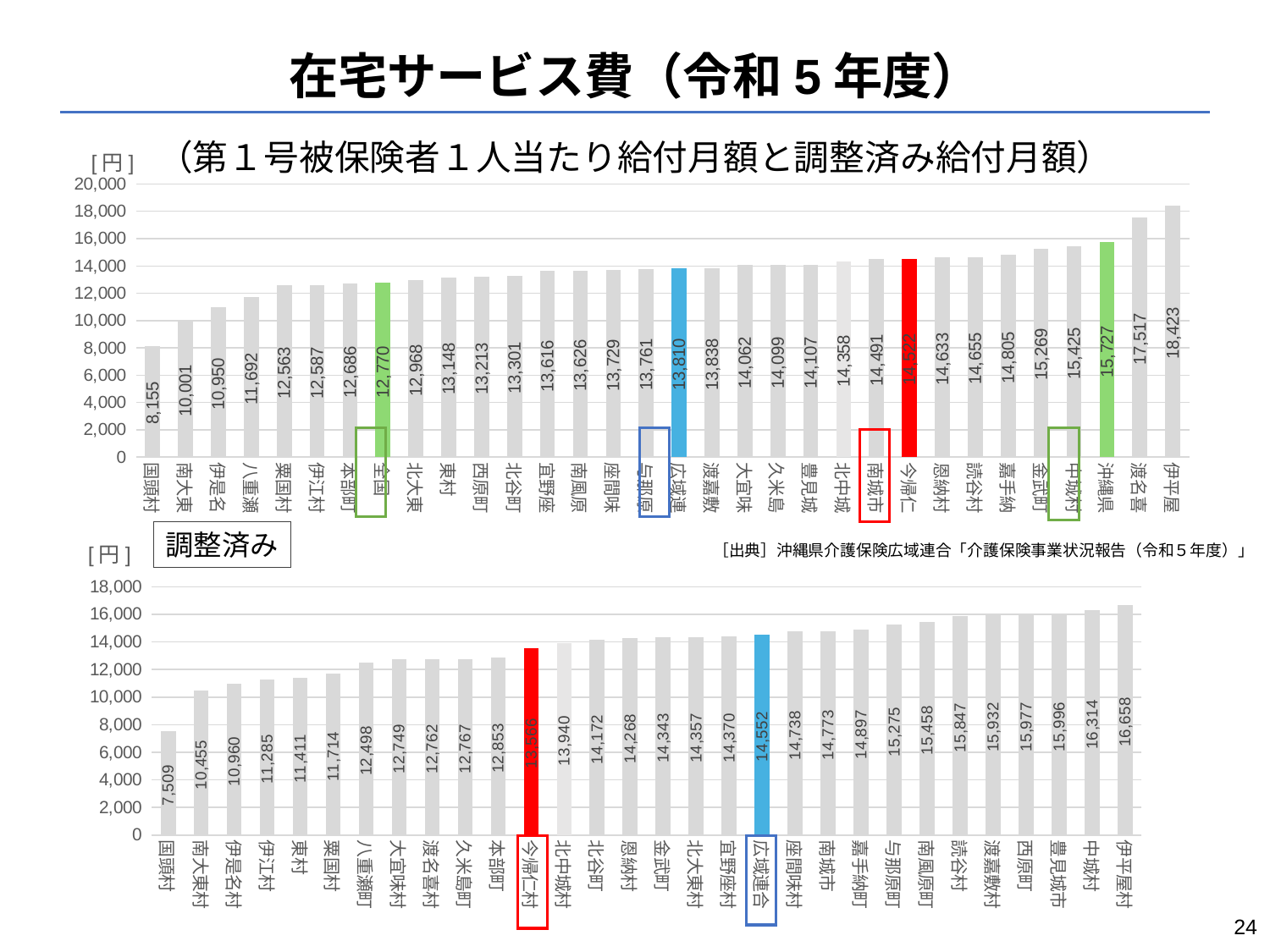

# 在宅サービス費（令和5年度）
（第１号被保険者１人当たり給付月額と調整済み給付月額）
[円]

### Chart

| Category |  |
|---|---|
| 国頭村 | 8155.427661023546 |
| 南大東村 | 10000.695910973085 |
| 伊是名村 | 10949.782811334824 |
| 八重瀬町 | 11692.491578375442 |
| 粟国村 | 12562.640485312899 |
| 伊江村 | 12586.606467511567 |
| 本部町 | 12685.927154453042 |
| 全国 | 12770.416844873858 |
| 北大東村 | 12968.297794117647 |
| 東村 | 13148.003287809814 |
| 西原町 | 13212.729404383797 |
| 北谷町 | 13300.666801750689 |
| 宜野座村 | 13616.191408821593 |
| 南風原町 | 13625.544458789294 |
| 座間味村 | 13729.47936893204 |
| 与那原町 | 13760.591814074585 |
| 広域連合 | 13810.208914692314 |
| 渡嘉敷村 | 13837.686507936507 |
| 大宜味村 | 14061.638425153033 |
| 久米島町 | 14099.221194280908 |
| 豊見城市 | 14107.313197811762 |
| 北中城村 | 14357.553191066603 |
| 南城市 | 14491.243578070247 |
| 今帰仁村 | 14521.723419094855 |
| 恩納村 | 14633.036035226456 |
| 読谷村 | 14654.731767360756 |
| 嘉手納町 | 14804.512398557259 |
| 金武町 | 15268.9608676695 |
| 中城村 | 15424.80013696655 |
| 沖縄県 | 15727.430825546819 |
| 渡名喜村 | 17516.972222222223 |
| 伊平屋村 | 18423.409633418585 |

調整済み
［出典］沖縄県介護保険広域連合「介護保険事業状況報告（令和５年度）」
[円]

### Chart

| Category |  |
|---|---|
| 国頭村 | 7509.345547697592 |
| 南大東村 | 10454.889549564858 |
| 伊是名村 | 10959.827291585556 |
| 伊江村 | 11284.505502902197 |
| 東村 | 11411.37941147839 |
| 粟国村 | 11714.169665864032 |
| 八重瀬町 | 12498.107596761442 |
| 大宜味村 | 12748.902375744266 |
| 渡名喜村 | 12761.785547348176 |
| 久米島町 | 12766.95782515893 |
| 本部町 | 12852.506439497072 |
| 今帰仁村 | 13565.976775620986 |
| 北中城村 | 13940.08004263668 |
| 北谷町 | 14172.325573215607 |
| 恩納村 | 14268.25571694003 |
| 金武町 | 14343.149409402482 |
| 北大東村 | 14357.410446132402 |
| 宜野座村 | 14369.876705045548 |
| 広域連合 | 14551.942630782178 |
| 座間味村 | 14738.29241592298 |
| 南城市 | 14773.421686090533 |
| 嘉手納町 | 14896.546741825725 |
| 与那原町 | 15274.832794261269 |
| 南風原町 | 15458.049251524895 |
| 読谷村 | 15846.919588655099 |
| 渡嘉敷村 | 15932.327247408437 |
| 西原町 | 15977.227871262465 |
| 豊見城市 | 15996.042221117597 |
| 中城村 | 16314.055407158074 |
| 伊平屋村 | 16658.35569641171 |

24